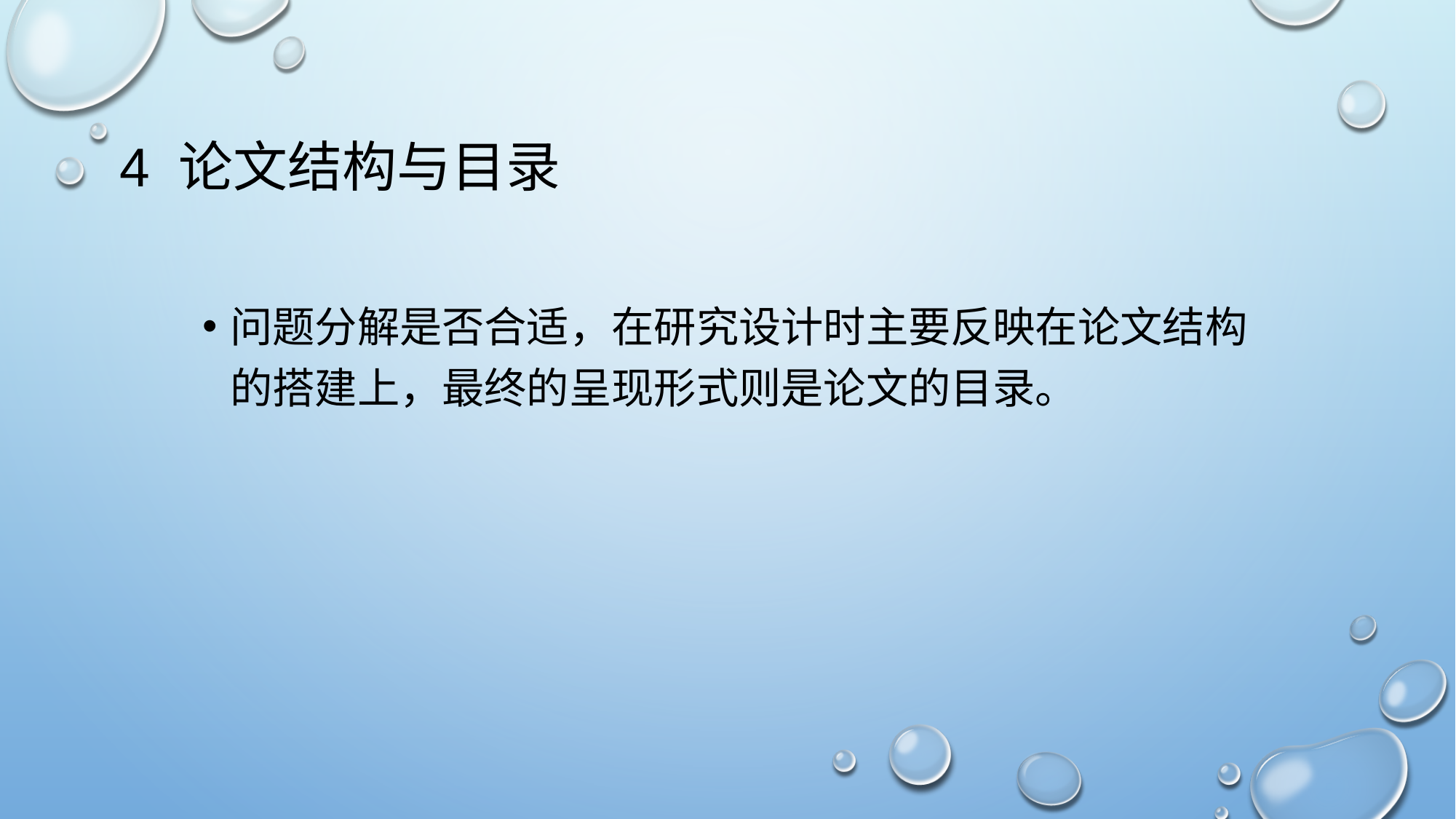

# 4 论文结构与目录
问题分解是否合适，在研究设计时主要反映在论文结构的搭建上，最终的呈现形式则是论文的目录。